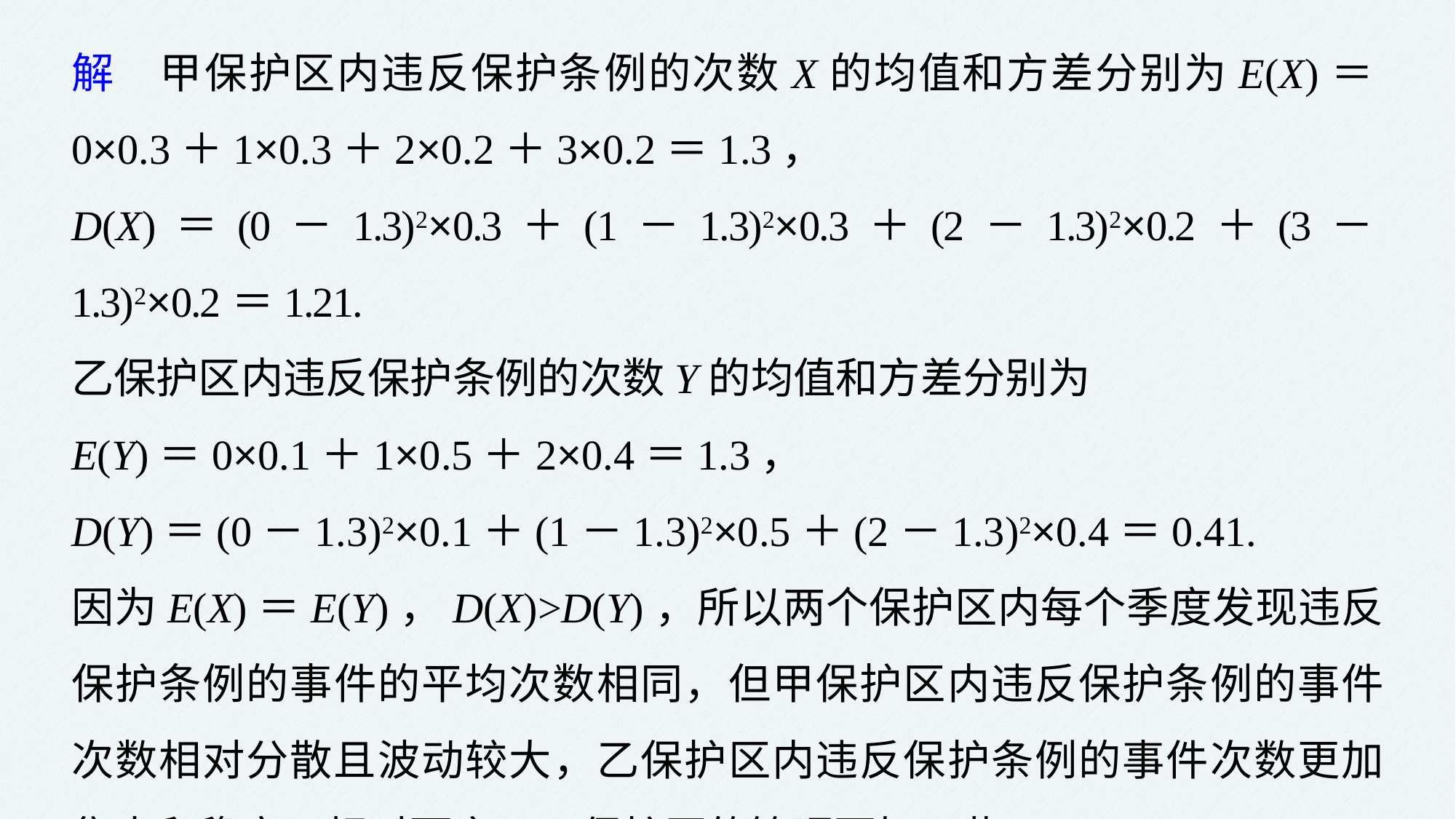

解　甲保护区内违反保护条例的次数X的均值和方差分别为E(X)＝0×0.3＋1×0.3＋2×0.2＋3×0.2＝1.3，
D(X)＝(0－1.3)2×0.3＋(1－1.3)2×0.3＋(2－1.3)2×0.2＋(3－1.3)2×0.2＝1.21.
乙保护区内违反保护条例的次数Y的均值和方差分别为
E(Y)＝0×0.1＋1×0.5＋2×0.4＝1.3，
D(Y)＝(0－1.3)2×0.1＋(1－1.3)2×0.5＋(2－1.3)2×0.4＝0.41.
因为E(X)＝E(Y)，D(X)>D(Y)，所以两个保护区内每个季度发现违反保护条例的事件的平均次数相同，但甲保护区内违反保护条例的事件次数相对分散且波动较大，乙保护区内违反保护条例的事件次数更加集中和稳定，相对而言，乙保护区的管理更好一些.